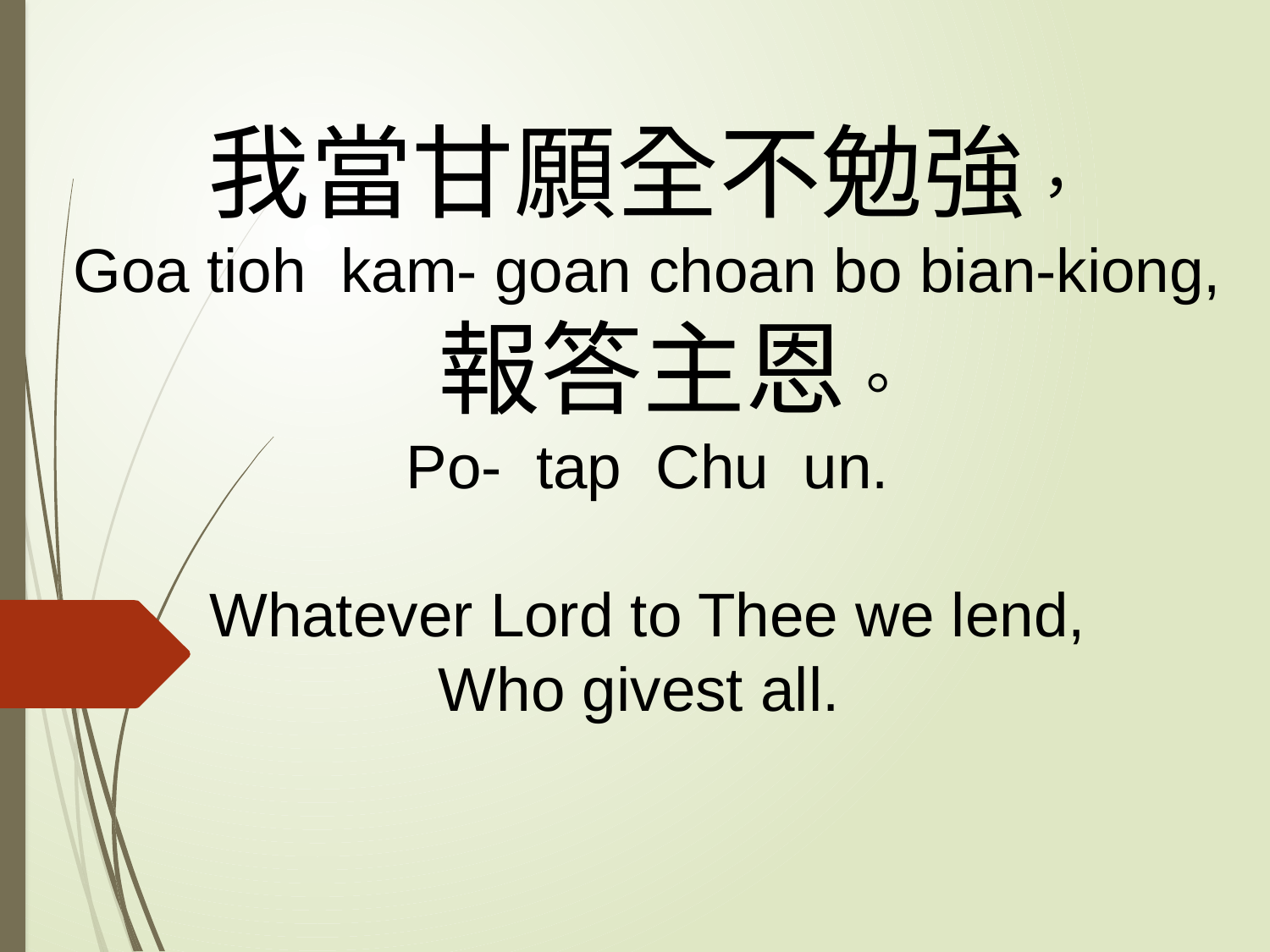

# 我當甘願全不勉強， Goa tioh  kam- goan choan bo bian-kiong, 報答主恩。 Po-  tap  Chu  un. Whatever Lord to Thee we lend, Who givest all.